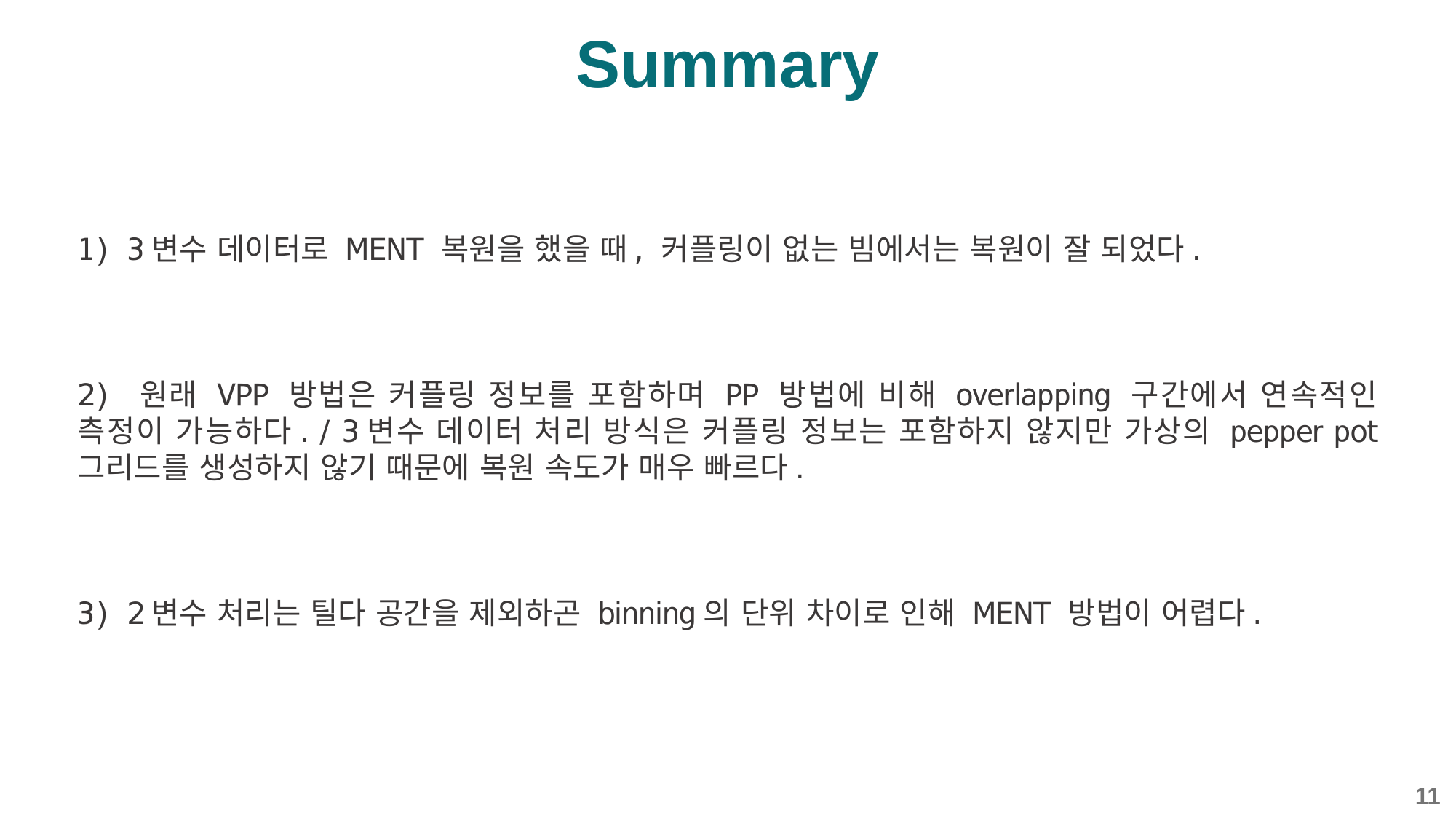

Summary
1)  3변수 데이터로 MENT 복원을 했을 때, 커플링이 없는 빔에서는 복원이 잘 되었다.

2)  원래 VPP 방법은 커플링 정보를 포함하며 PP 방법에 비해 overlapping 구간에서 연속적인 측정이 가능하다. / 3변수 데이터 처리 방식은 커플링 정보는 포함하지 않지만 가상의 pepper pot 그리드를 생성하지 않기 때문에 복원 속도가 매우 빠르다.

3)  2변수 처리는 틸다 공간을 제외하곤 binning의 단위 차이로 인해 MENT 방법이 어렵다.
11